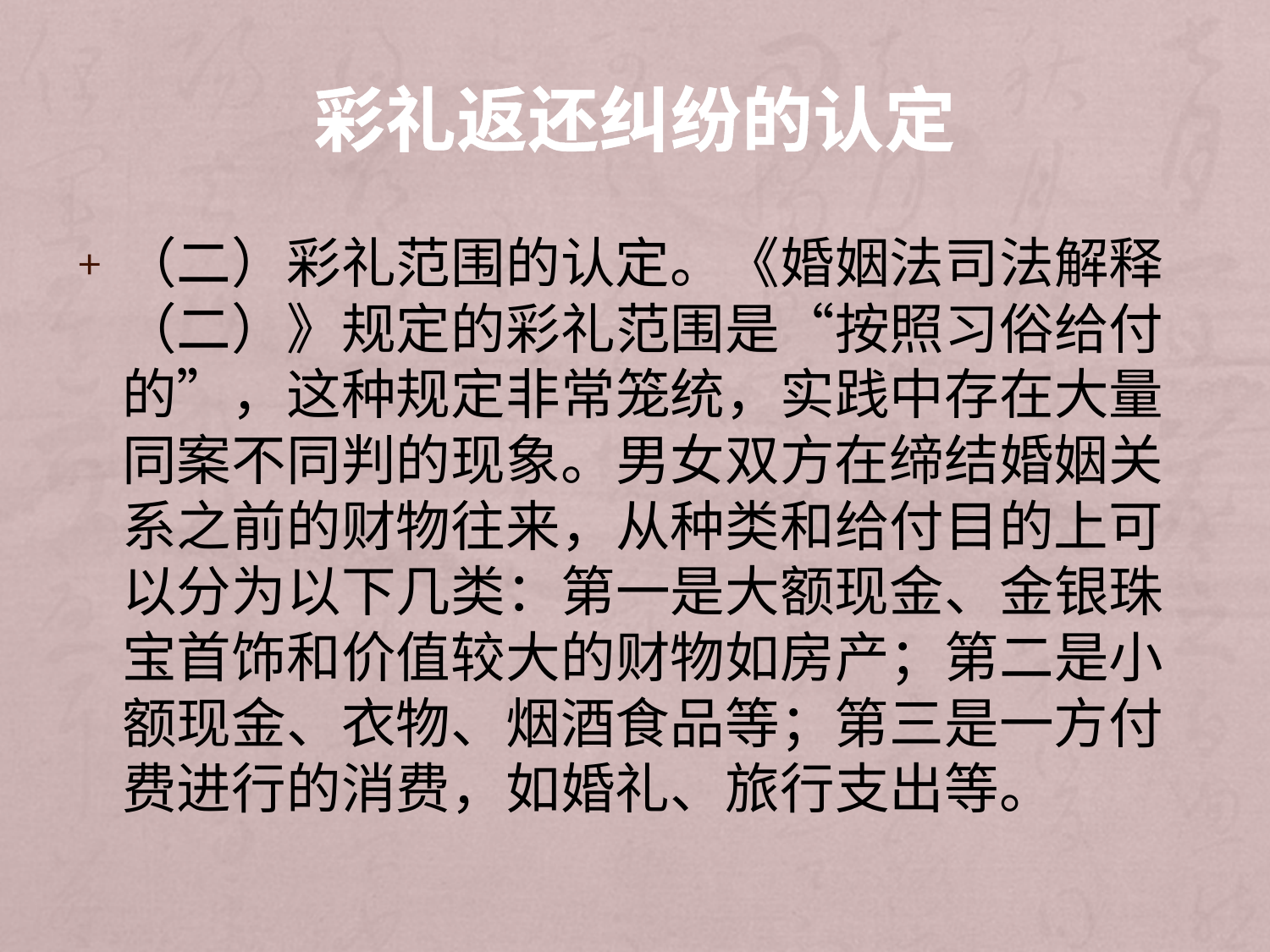

# 彩礼返还纠纷的认定
（二）彩礼范围的认定。《婚姻法司法解释（二）》规定的彩礼范围是“按照习俗给付的”，这种规定非常笼统，实践中存在大量同案不同判的现象。男女双方在缔结婚姻关系之前的财物往来，从种类和给付目的上可以分为以下几类：第一是大额现金、金银珠宝首饰和价值较大的财物如房产；第二是小额现金、衣物、烟酒食品等；第三是一方付费进行的消费，如婚礼、旅行支出等。